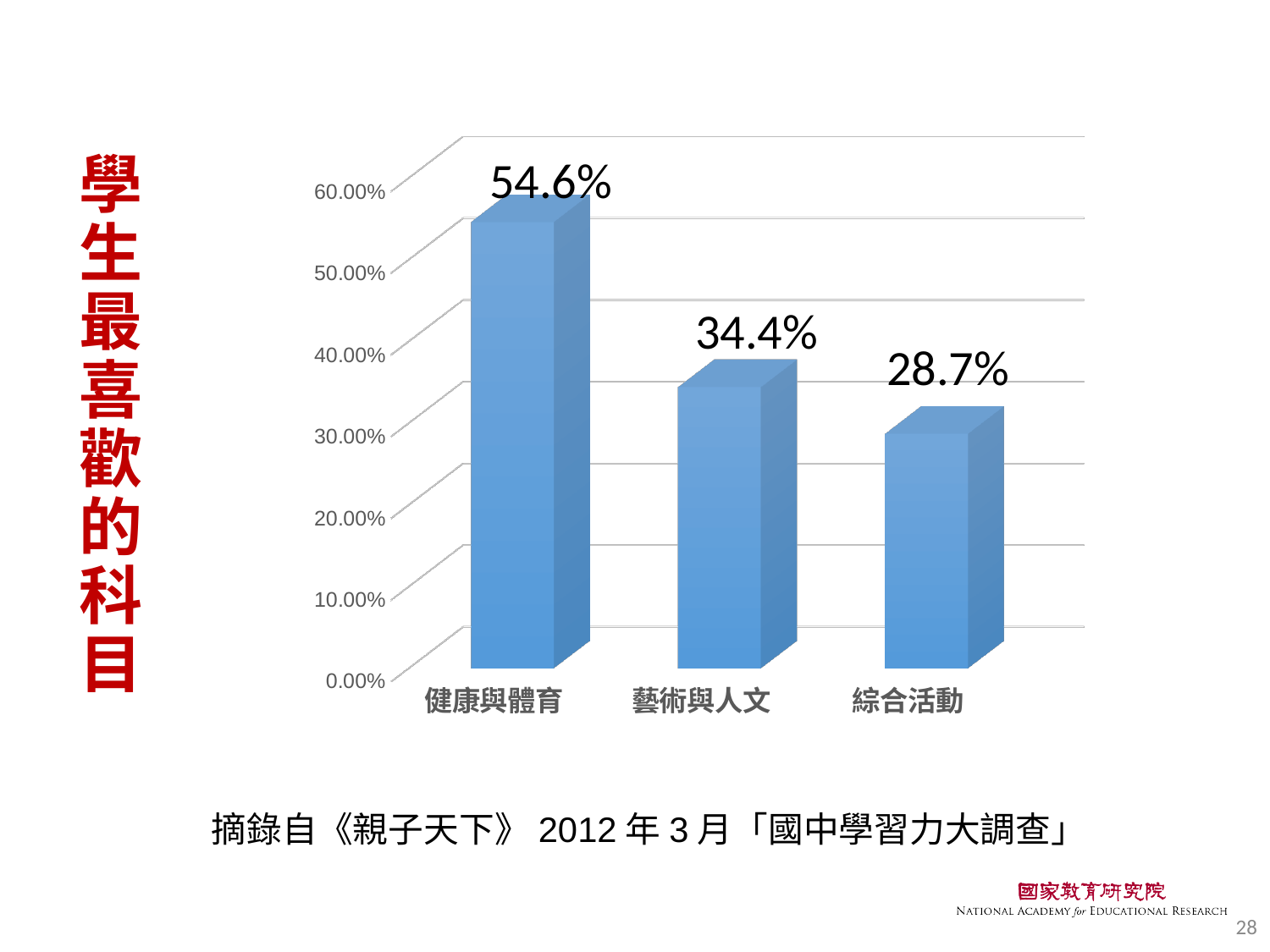

# 學 生 最 喜 歡 的 科 目

[unsupported chart]

54.6%
34.4%
28.7%
摘錄自《親子天下》2012年3月「國中學習力大調查」
28